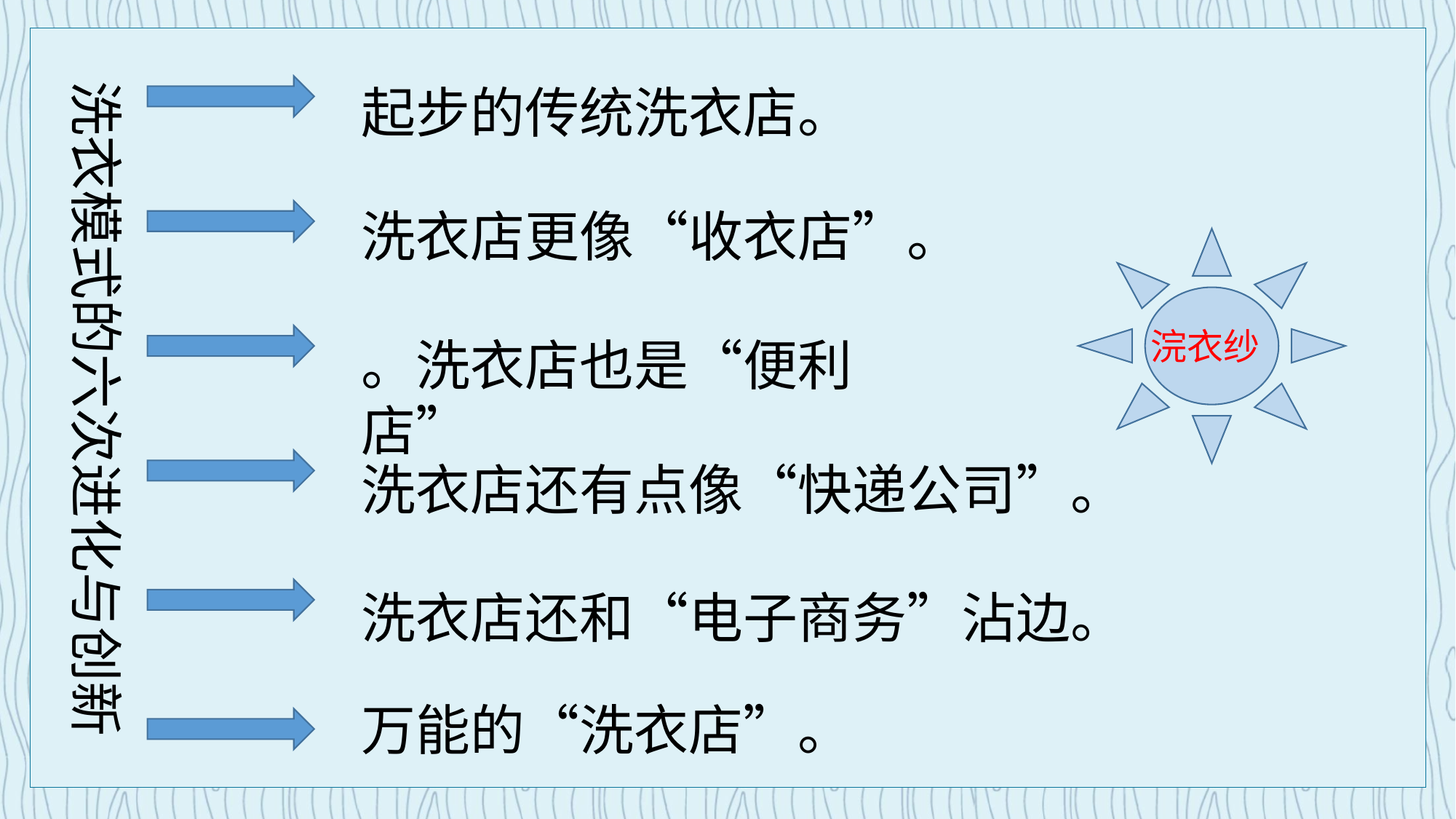

洗衣模式的六次进化与创新
起步的传统洗衣店。

洗衣店更像“收衣店”。

浣衣纱

。洗衣店也是“便利店”

洗衣店还有点像“快递公司”。
洗衣店还和“电子商务”沾边。

万能的“洗衣店”。